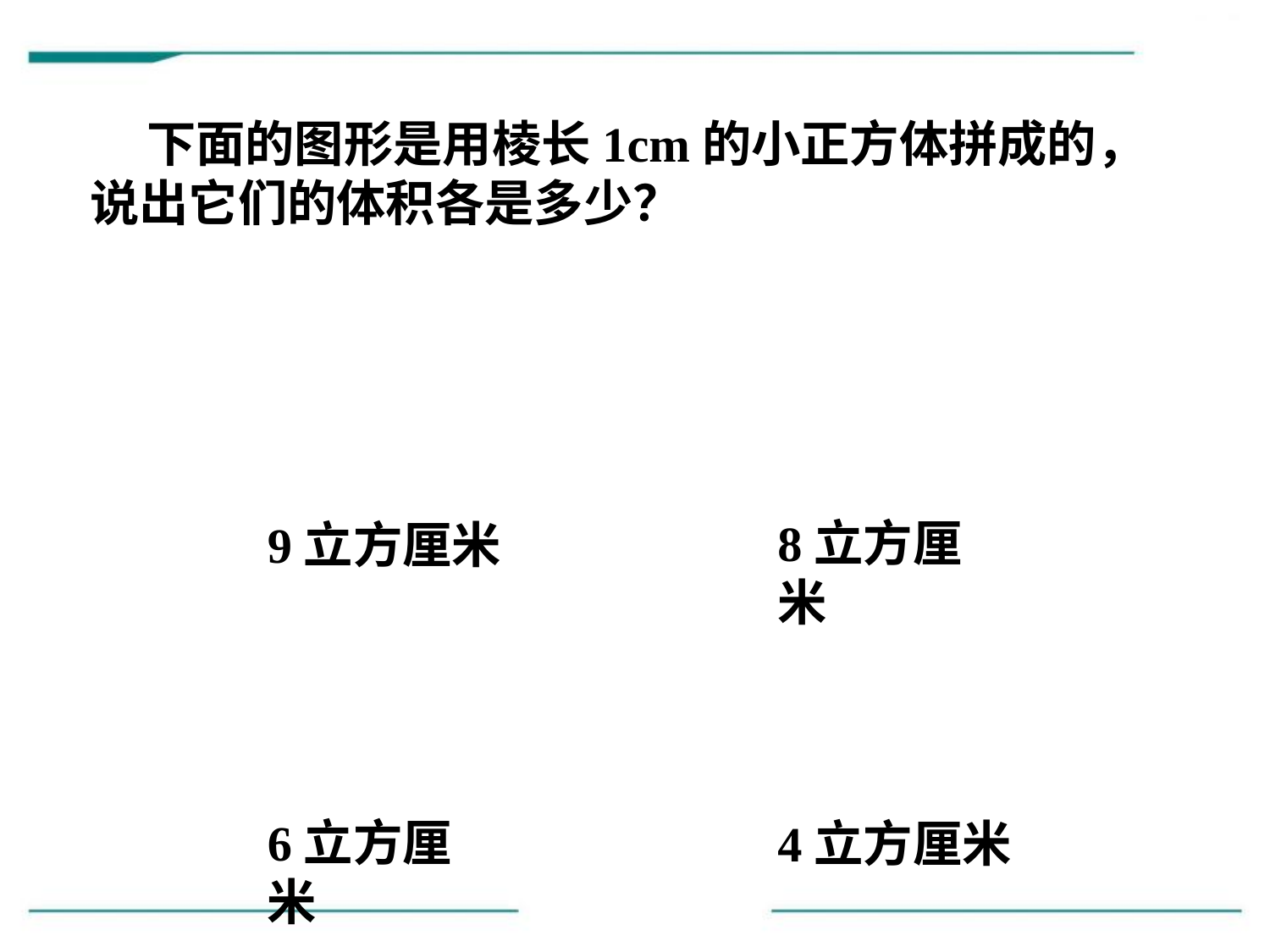

下面的图形是用棱长1cm的小正方体拼成的，说出它们的体积各是多少？

8立方厘米
9立方厘米

6立方厘米
4立方厘米